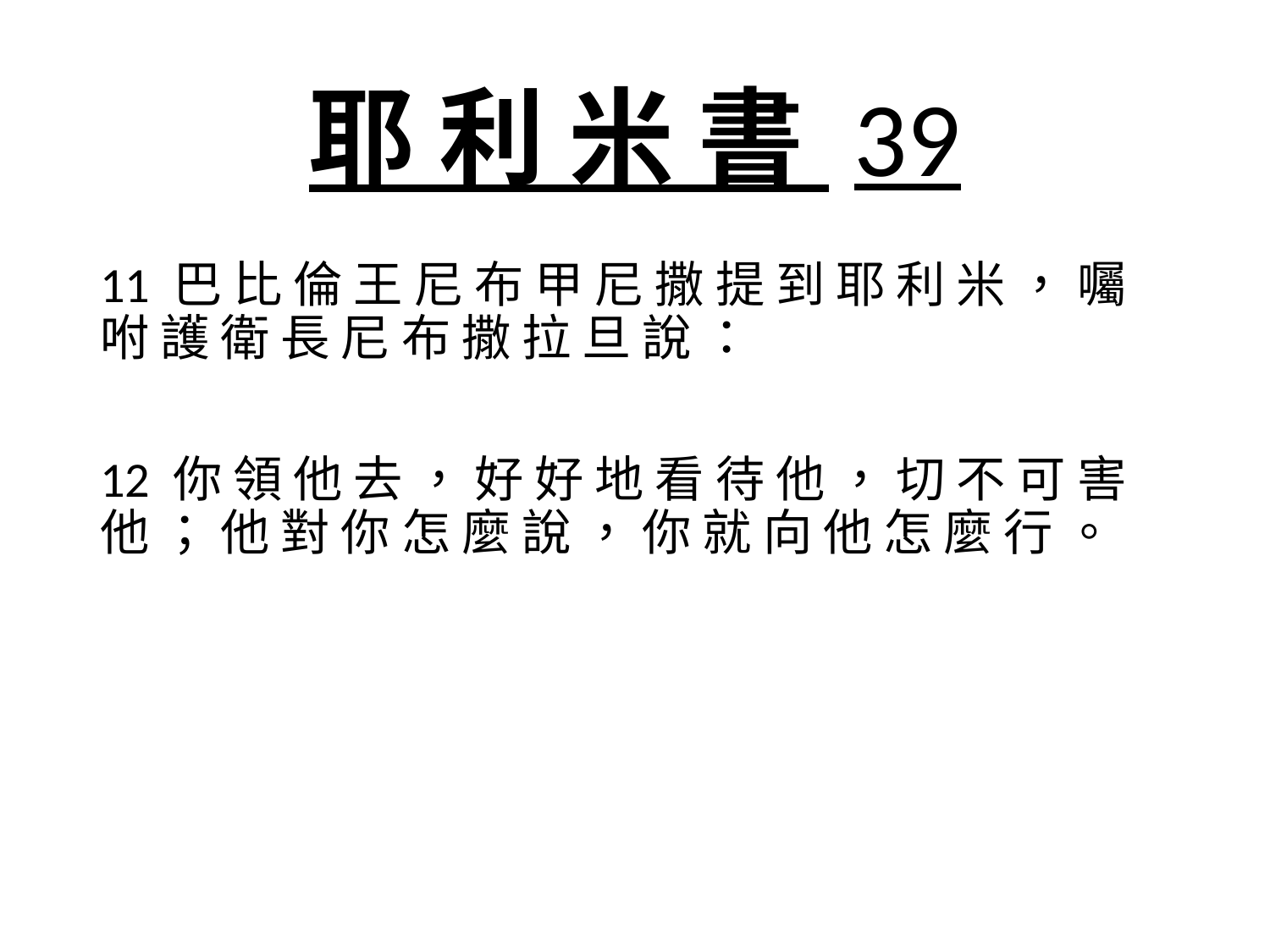

# 耶 利 米 書 39
11 巴 比 倫 王 尼 布 甲 尼 撒 提 到 耶 利 米 ， 囑 咐 護 衛 長 尼 布 撒 拉 旦 說 ：

12 你 領 他 去 ， 好 好 地 看 待 他 ， 切 不 可 害 他 ； 他 對 你 怎 麼 說 ， 你 就 向 他 怎 麼 行 。